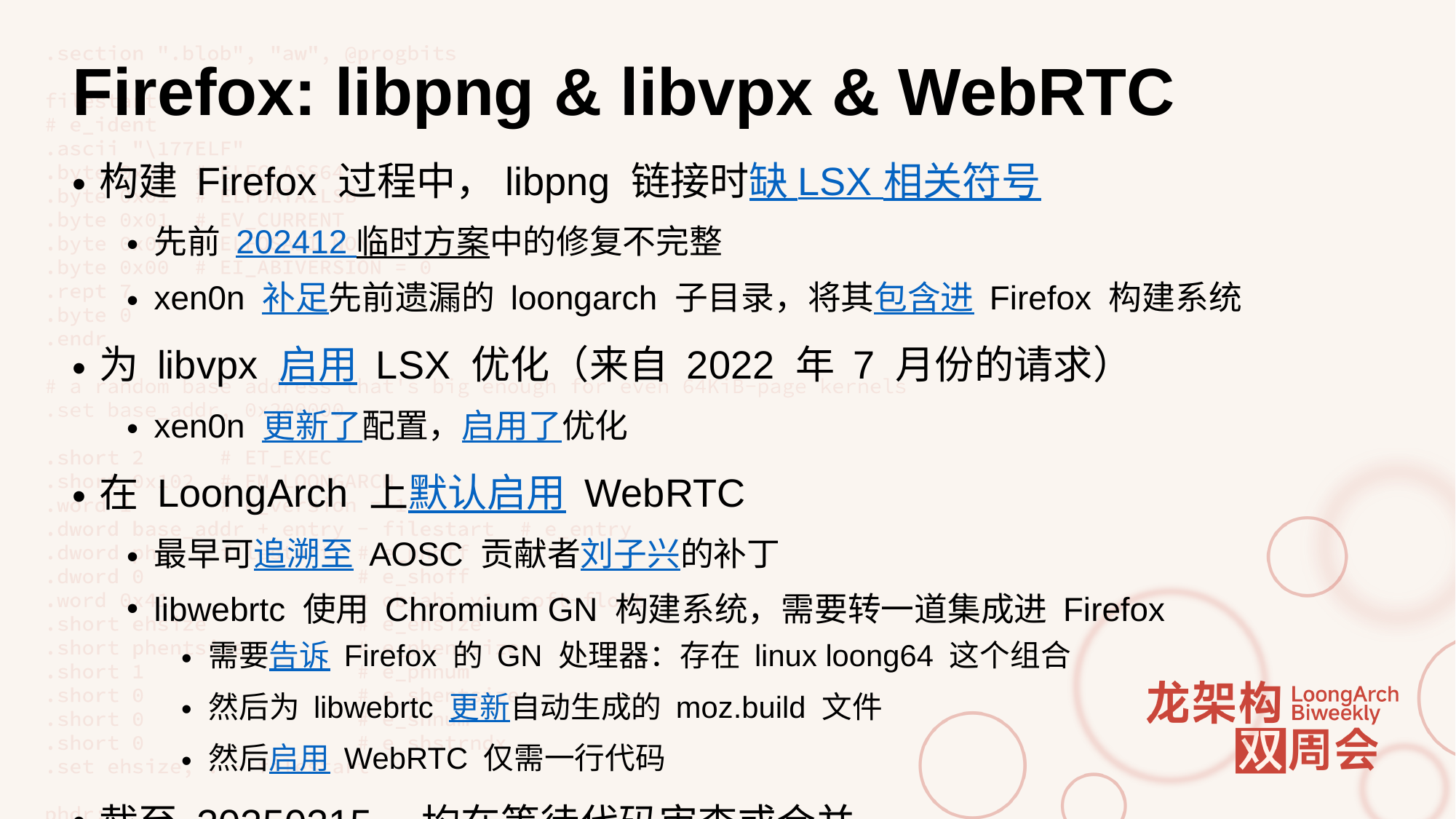

# Firefox: libpng & libvpx & WebRTC
构建 Firefox 过程中，libpng 链接时缺 LSX 相关符号
先前 202412 临时方案中的修复不完整
xen0n 补足先前遗漏的 loongarch 子目录，将其包含进 Firefox 构建系统
为 libvpx 启用 LSX 优化（来自 2022 年 7 月份的请求）
xen0n 更新了配置，启用了优化
在 LoongArch 上默认启用 WebRTC
最早可追溯至 AOSC 贡献者刘子兴的补丁
libwebrtc 使用 Chromium GN 构建系统，需要转一道集成进 Firefox
需要告诉 Firefox 的 GN 处理器：存在 linux loong64 这个组合
然后为 libwebrtc 更新自动生成的 moz.build 文件
然后启用 WebRTC 仅需一行代码
截至 20250215，均在等待代码审查或合并